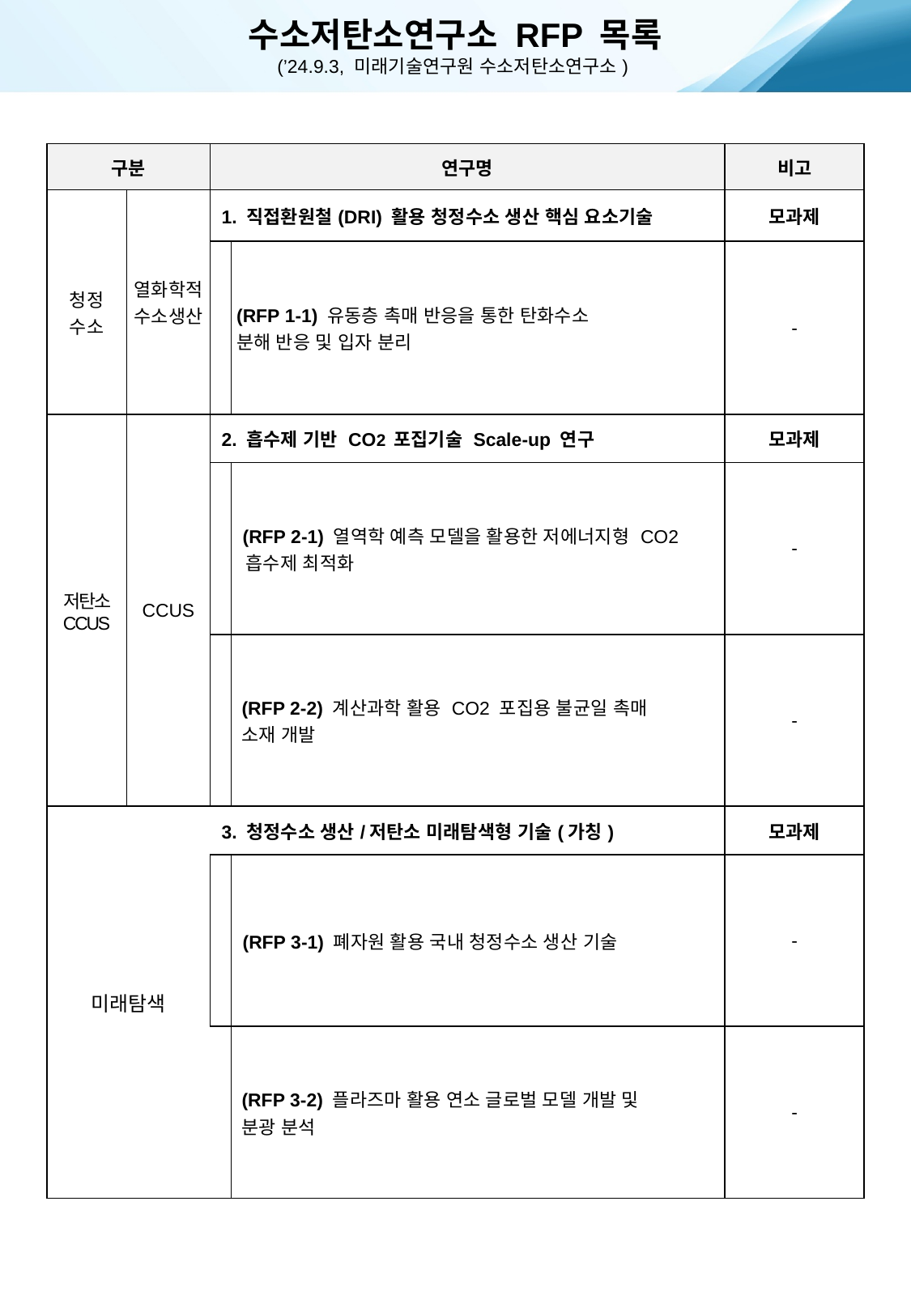

수소저탄소연구소 RFP 목록
(’24.9.3, 미래기술연구원 수소저탄소연구소)
| 구분 |  | 연구명 |  | 비고 |
| --- | --- | --- | --- | --- |
| 청정 수소 | 열화학적 수소생산 | 1. 직접환원철(DRI) 활용 청정수소 생산 핵심 요소기술 |  | 모과제 |
|  |  |  | (RFP 1-1) 유동층 촉매 반응을 통한 탄화수소 분해 반응 및 입자 분리 | - |
| 저탄소 CCUS | CCUS | 2. 흡수제 기반 CO2 포집기술 Scale-up 연구 |  | 모과제 |
|  |  |  | (RFP 2-1) 열역학 예측 모델을 활용한 저에너지형 CO2 흡수제 최적화 | - |
|  |  |  | (RFP 2-2) 계산과학 활용 CO2 포집용 불균일 촉매 소재 개발 | - |
| 미래탐색 |  | 3. 청정수소 생산/저탄소 미래탐색형 기술(가칭) |  | 모과제 |
|  |  |  | (RFP 3-1) 폐자원 활용 국내 청정수소 생산 기술 | - |
|  |  |  | (RFP 3-2) 플라즈마 활용 연소 글로벌 모델 개발 및 분광 분석 | - |